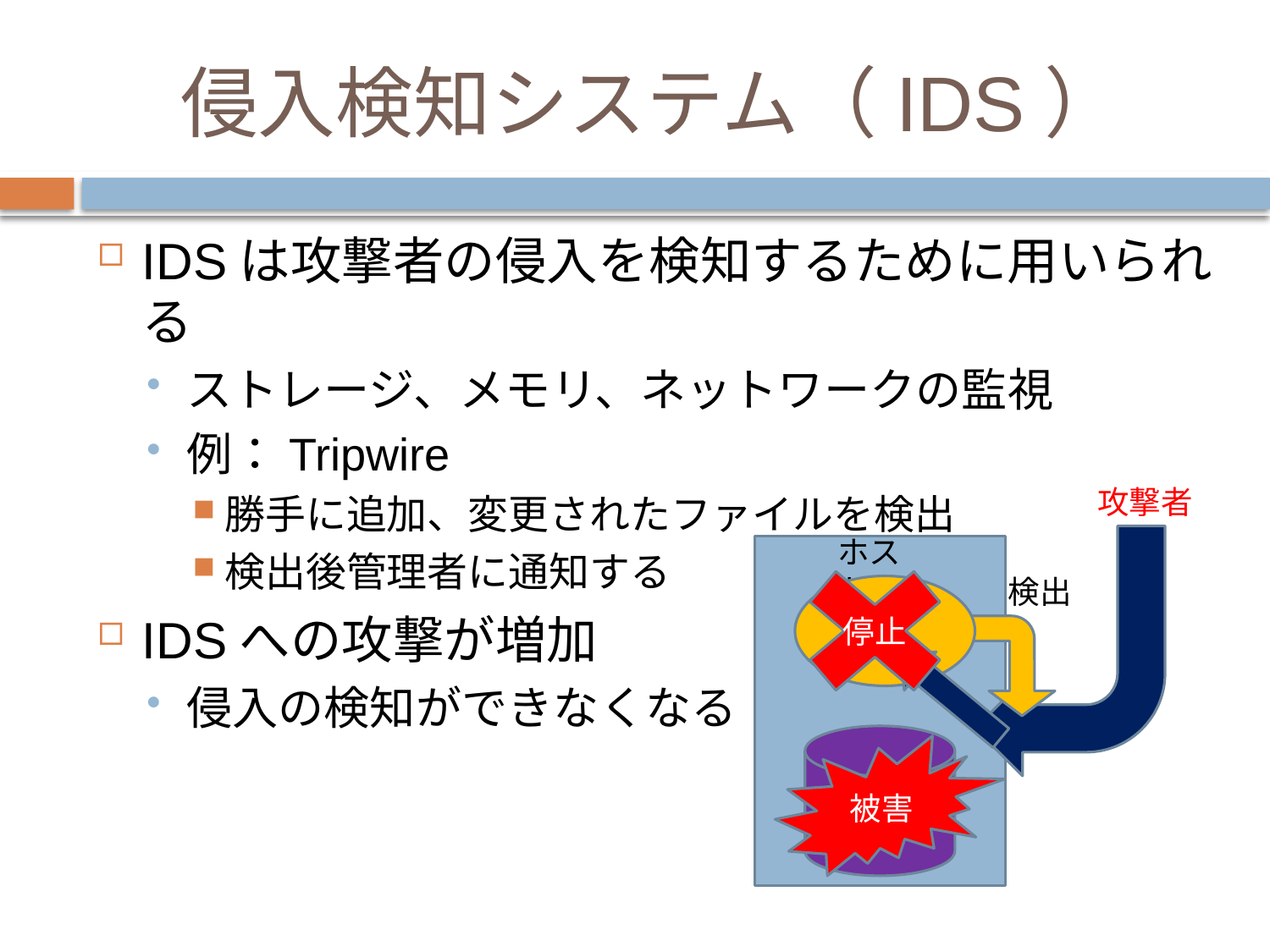

# 侵入検知システム（IDS）
IDSは攻撃者の侵入を検知するために用いられる
ストレージ、メモリ、ネットワークの監視
例：Tripwire
勝手に追加、変更されたファイルを検出
検出後管理者に通知する
IDSへの攻撃が増加
侵入の検知ができなくなる

攻撃者
ホスト

停止
検出
IDS

被害